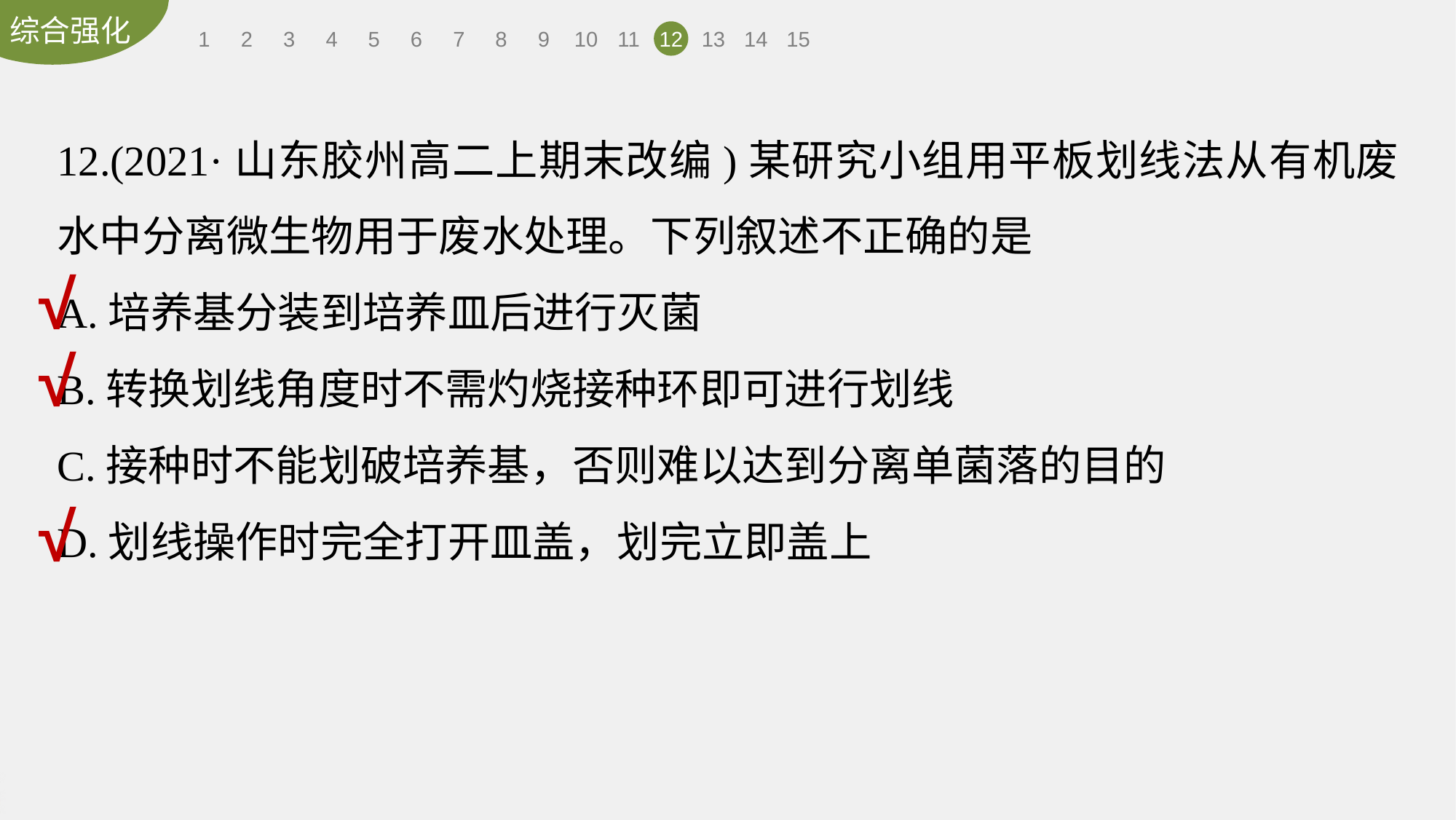

1
2
3
4
5
6
7
8
9
10
11
12
13
14
15
12.(2021·山东胶州高二上期末改编)某研究小组用平板划线法从有机废水中分离微生物用于废水处理。下列叙述不正确的是
A.培养基分装到培养皿后进行灭菌
B.转换划线角度时不需灼烧接种环即可进行划线
C.接种时不能划破培养基，否则难以达到分离单菌落的目的
D.划线操作时完全打开皿盖，划完立即盖上
√
√
√